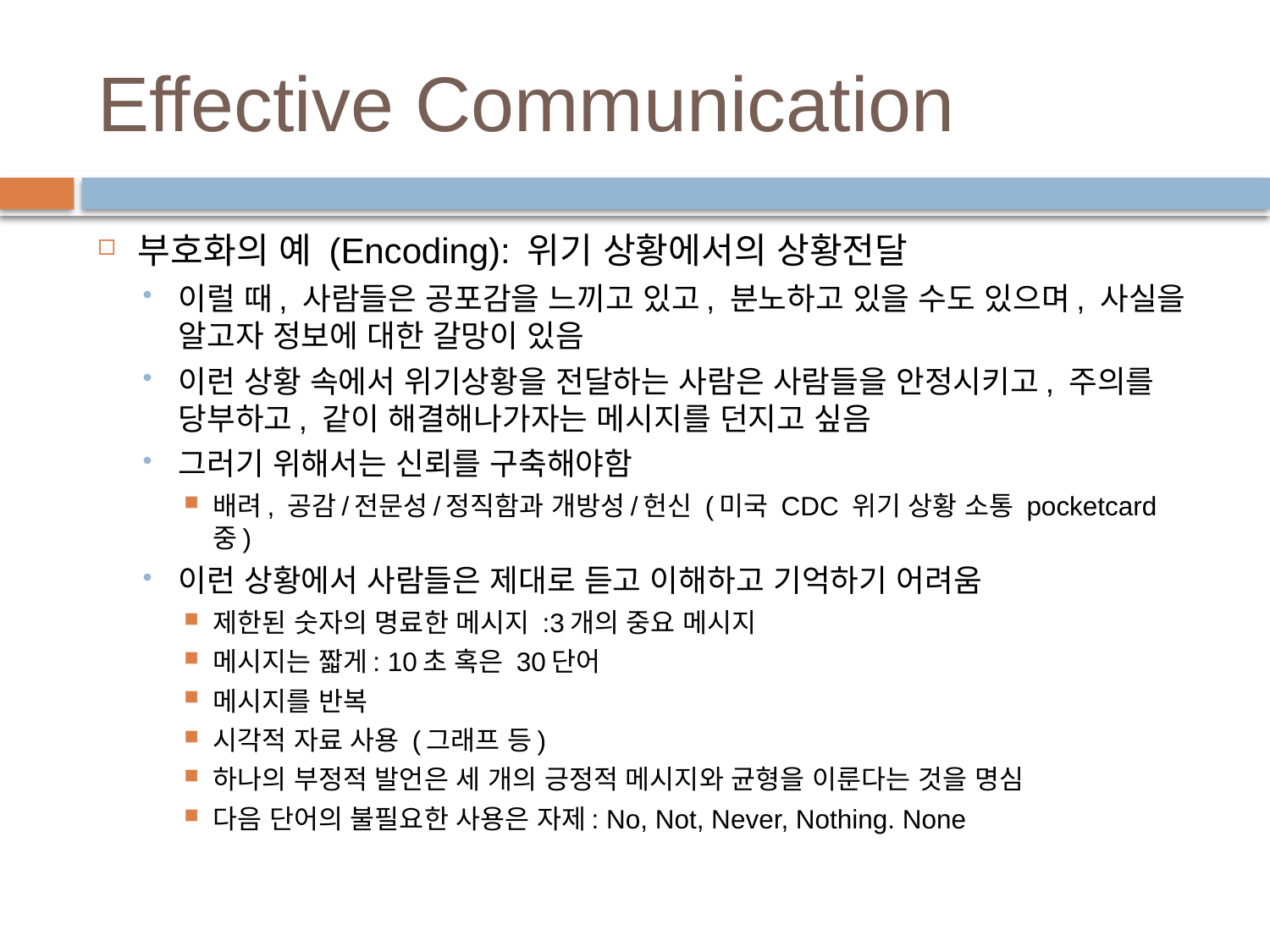

# Effective Communication
부호화의 예 (Encoding): 위기 상황에서의 상황전달
이럴 때, 사람들은 공포감을 느끼고 있고, 분노하고 있을 수도 있으며, 사실을 알고자 정보에 대한 갈망이 있음
이런 상황 속에서 위기상황을 전달하는 사람은 사람들을 안정시키고, 주의를 당부하고, 같이 해결해나가자는 메시지를 던지고 싶음
그러기 위해서는 신뢰를 구축해야함
배려, 공감/전문성/정직함과 개방성/헌신 (미국 CDC 위기 상황 소통 pocketcard 중)
이런 상황에서 사람들은 제대로 듣고 이해하고 기억하기 어려움
제한된 숫자의 명료한 메시지 :3개의 중요 메시지
메시지는 짧게: 10초 혹은 30단어
메시지를 반복
시각적 자료 사용 (그래프 등)
하나의 부정적 발언은 세 개의 긍정적 메시지와 균형을 이룬다는 것을 명심
다음 단어의 불필요한 사용은 자제: No, Not, Never, Nothing. None